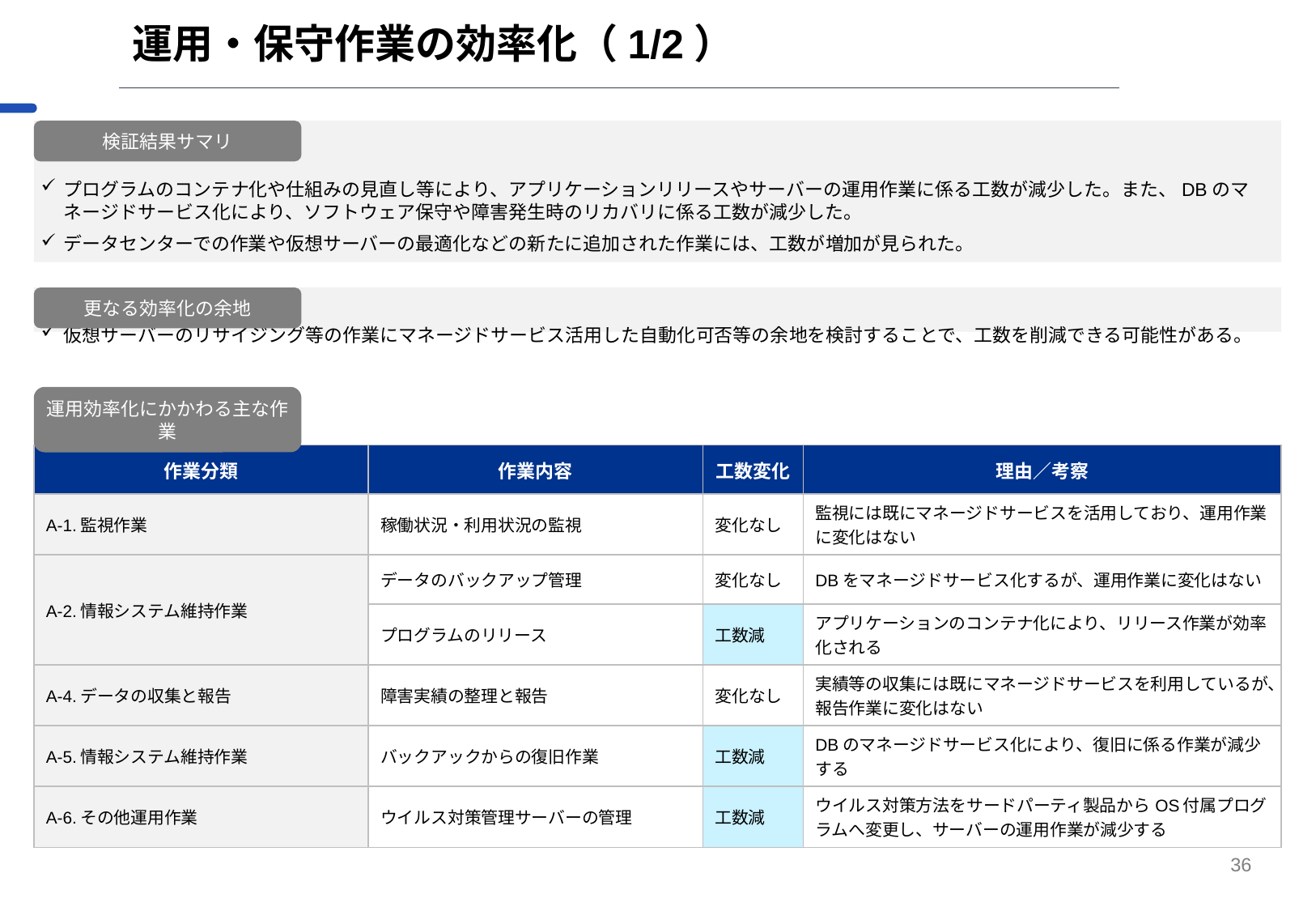

# 運用・保守作業の効率化（1/2）
プログラムのコンテナ化や仕組みの見直し等により、アプリケーションリリースやサーバーの運用作業に係る工数が減少した。また、DBのマネージドサービス化により、ソフトウェア保守や障害発生時のリカバリに係る工数が減少した。
データセンターでの作業や仮想サーバーの最適化などの新たに追加された作業には、工数が増加が見られた。
検証結果サマリ
仮想サーバーのリサイジング等の作業にマネージドサービス活用した自動化可否等の余地を検討することで、工数を削減できる可能性がある。
更なる効率化の余地
運用効率化にかかわる主な作業
| 作業分類 | 作業内容 | 工数変化 | 理由／考察 |
| --- | --- | --- | --- |
| A-1.監視作業 | 稼働状況・利用状況の監視 | 変化なし | 監視には既にマネージドサービスを活用しており、運用作業に変化はない |
| A-2.情報システム維持作業 | データのバックアップ管理 | 変化なし | DBをマネージドサービス化するが、運用作業に変化はない |
|  | プログラムのリリース | 工数減 | アプリケーションのコンテナ化により、リリース作業が効率化される |
| A-4.データの収集と報告 | 障害実績の整理と報告 | 変化なし | 実績等の収集には既にマネージドサービスを利用しているが、報告作業に変化はない |
| A-5.情報システム維持作業 | バックアックからの復旧作業 | 工数減 | DBのマネージドサービス化により、復旧に係る作業が減少する |
| A-6.その他運用作業 | ウイルス対策管理サーバーの管理 | 工数減 | ウイルス対策方法をサードパーティ製品からOS付属プログラムへ変更し、サーバーの運用作業が減少する |
36